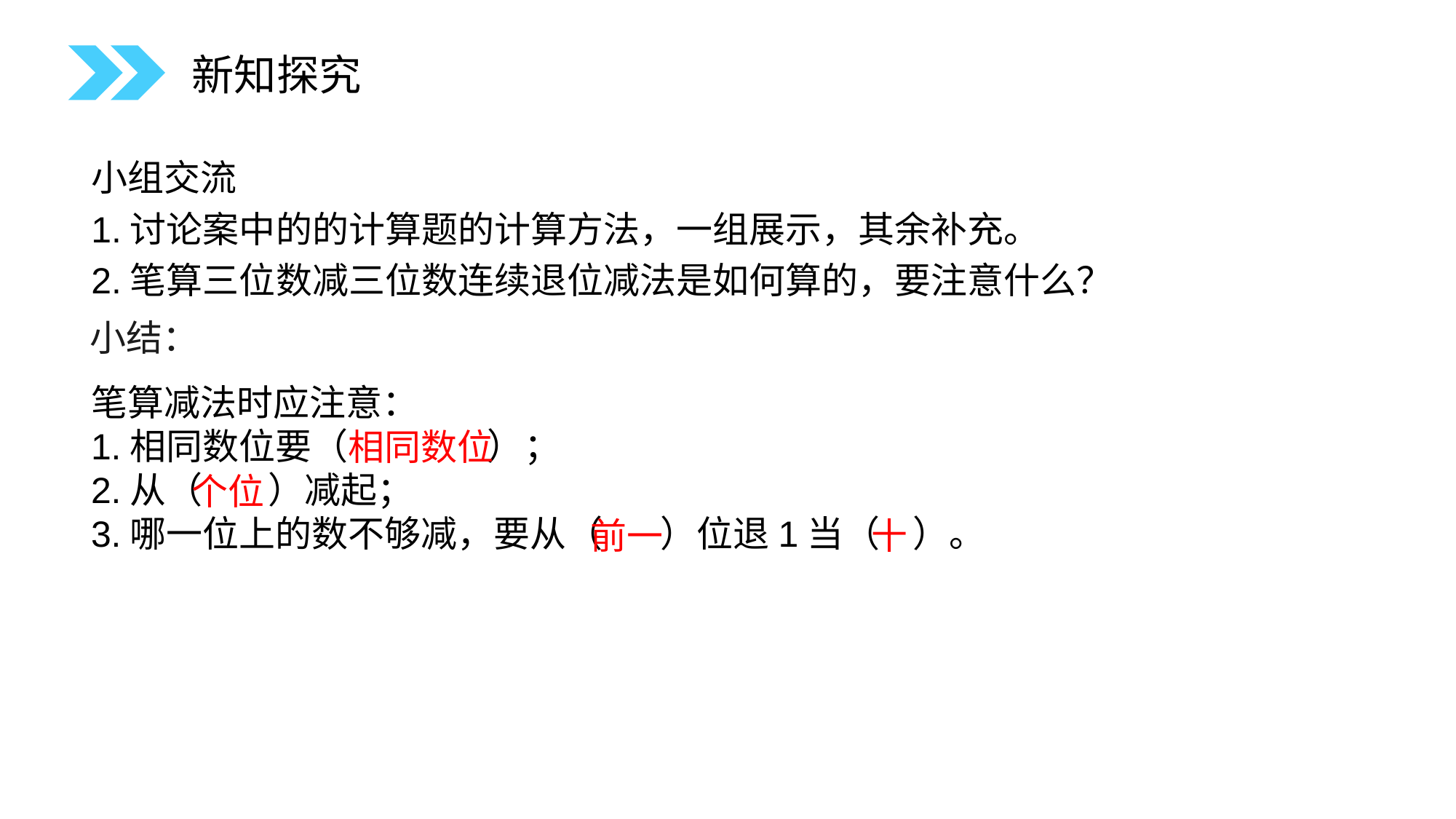

新知探究
小组交流
1.讨论案中的的计算题的计算方法，一组展示，其余补充。
2.笔算三位数减三位数连续退位减法是如何算的，要注意什么？
小结：
笔算减法时应注意：
1.相同数位要（                 ）；
2.从（        ）减起；
3.哪一位上的数不够减，要从（       ）位退1当（    ）。
相同数位
个位
前一
十